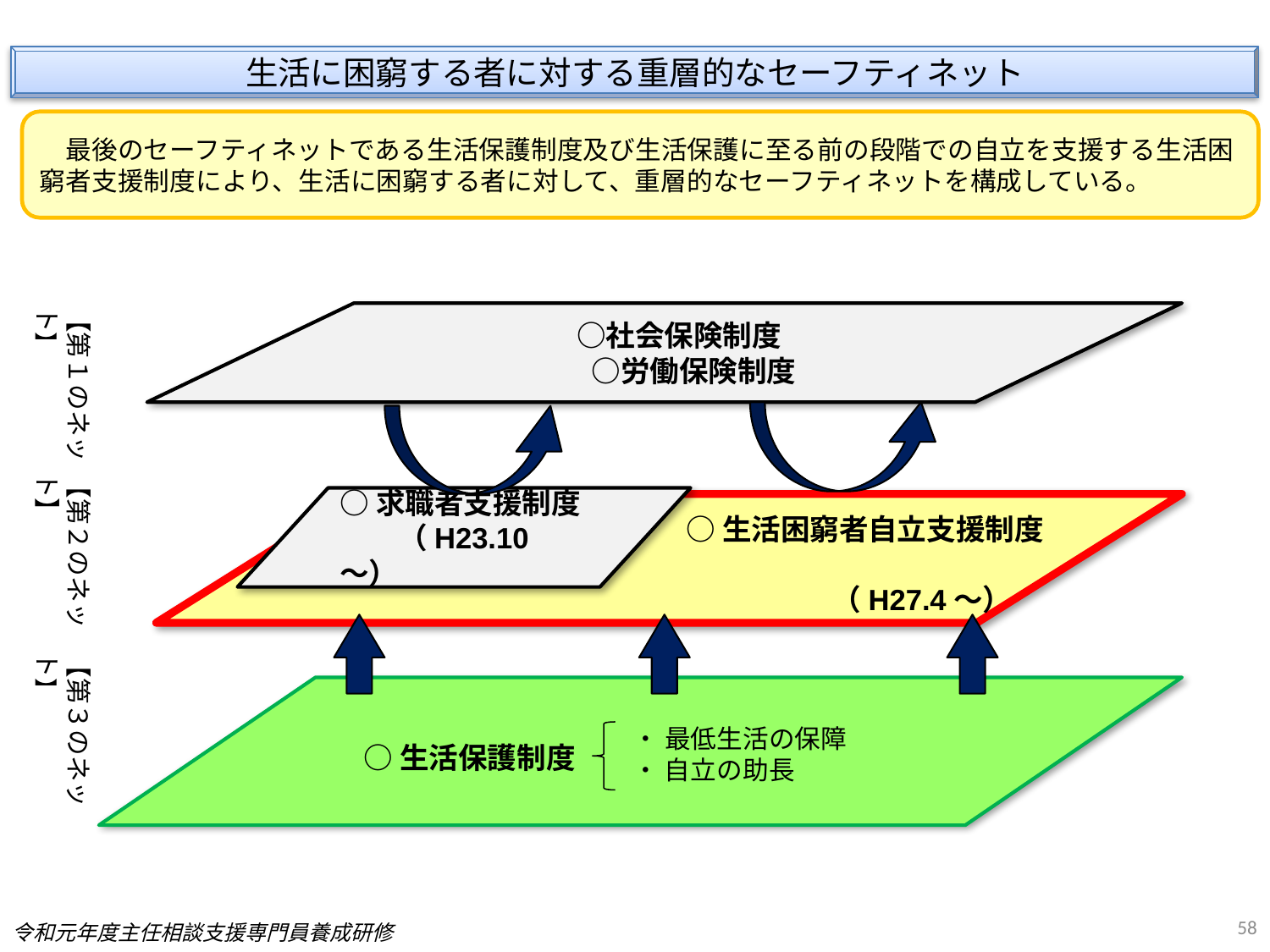

生活に困窮する者に対する重層的なセーフティネット
　最後のセーフティネットである生活保護制度及び生活保護に至る前の段階での自立を支援する生活困窮者支援制度により、生活に困窮する者に対して、重層的なセーフティネットを構成している。
【第１のネット】
　　○社会保険制度
　　○労働保険制度

【第２のネット】
○求職者支援制度
　　（H23.10～）

○生活困窮者自立支援制度
　　　　　（H27.4～）

制度総括G

【第３のネット】

・ 最低生活の保障
・ 自立の助長

○生活保護制度
58
令和元年度主任相談支援専門員養成研修